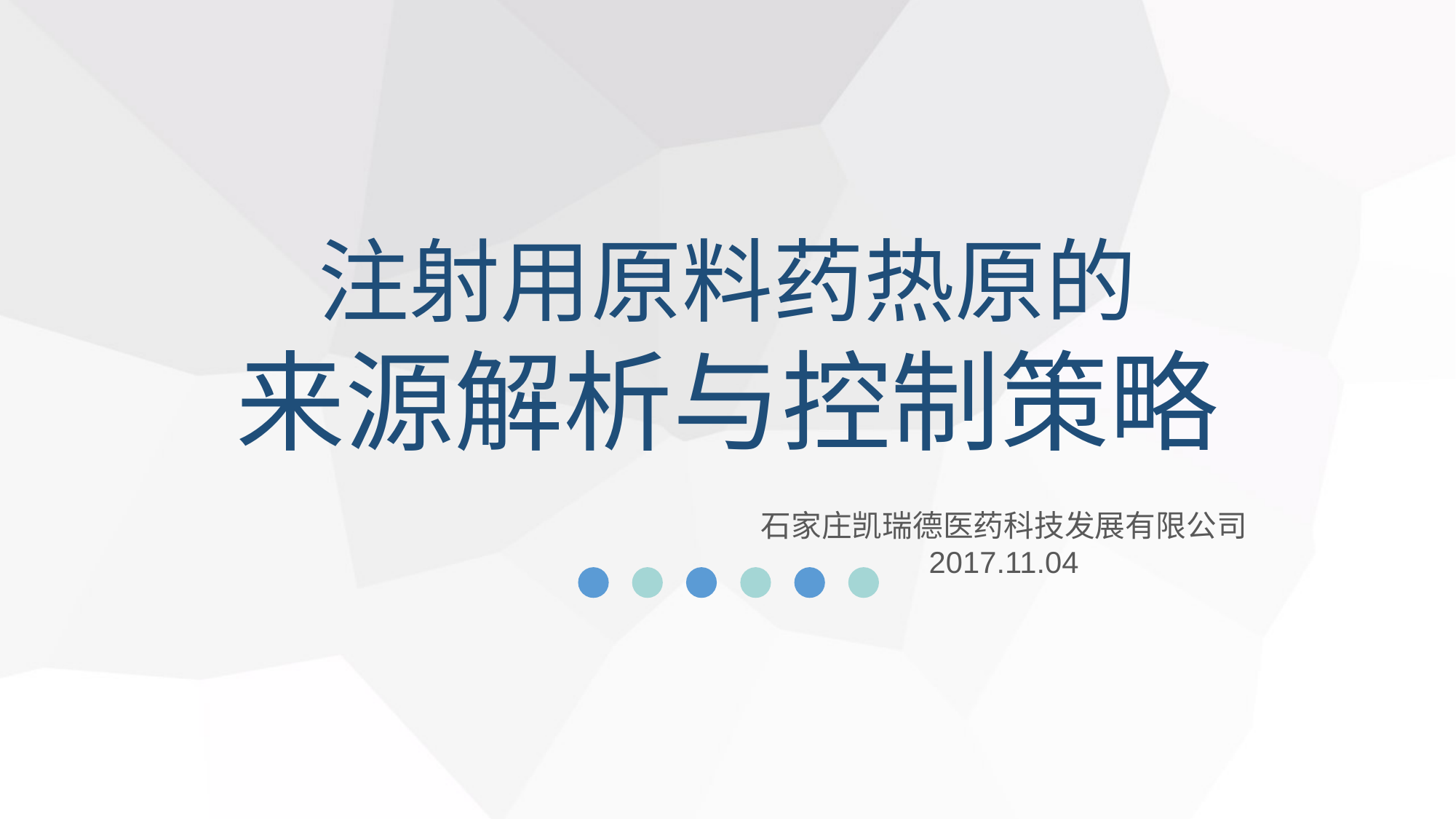

注射用原料药热原的
来源解析与控制策略
石家庄凯瑞德医药科技发展有限公司
2017.11.04